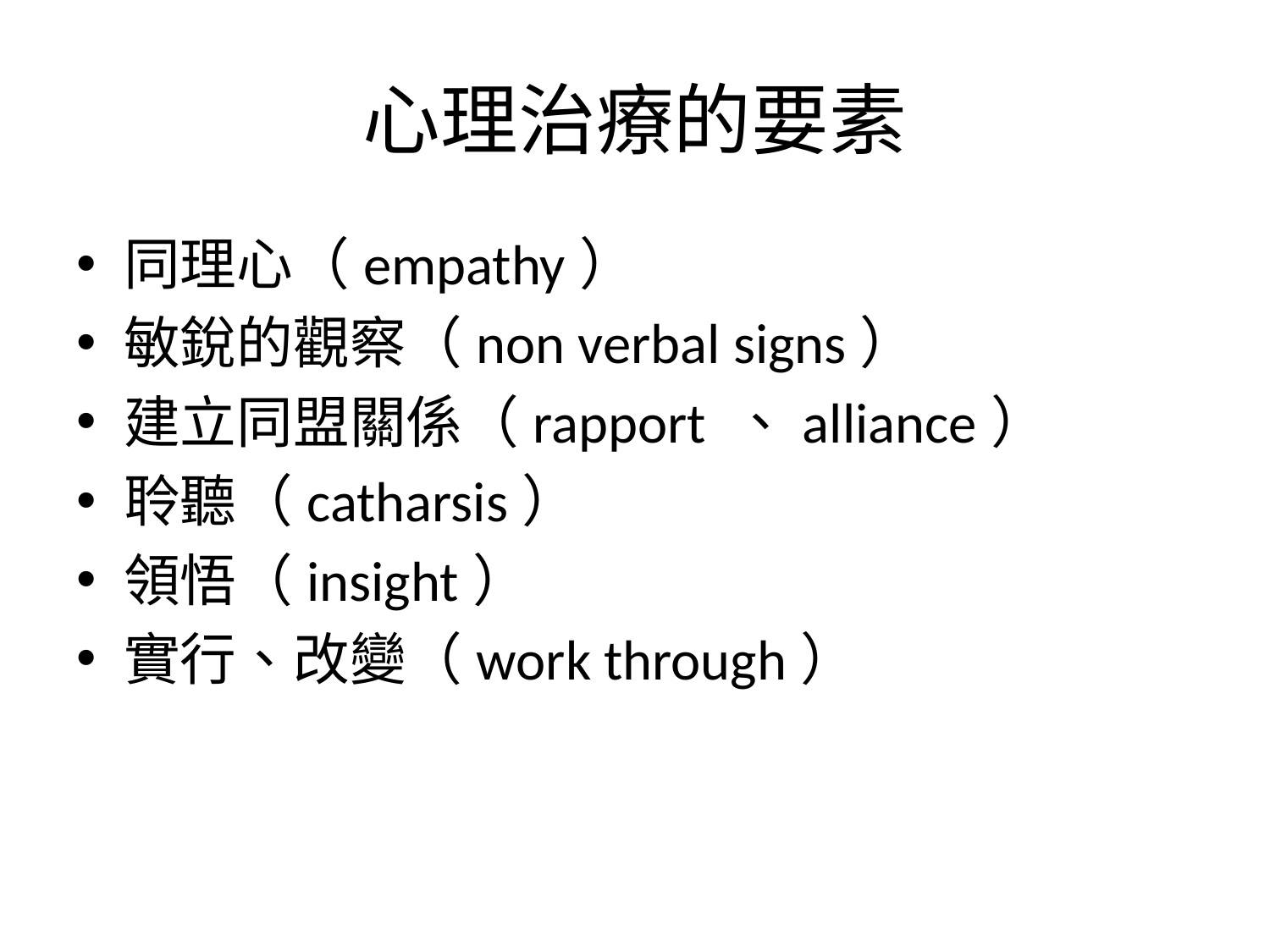

# 心理治療的要素
同理心（empathy）
敏銳的觀察（non verbal signs）
建立同盟關係（rapport 、alliance）
聆聽（catharsis）
領悟（insight）
實行、改變（work through）